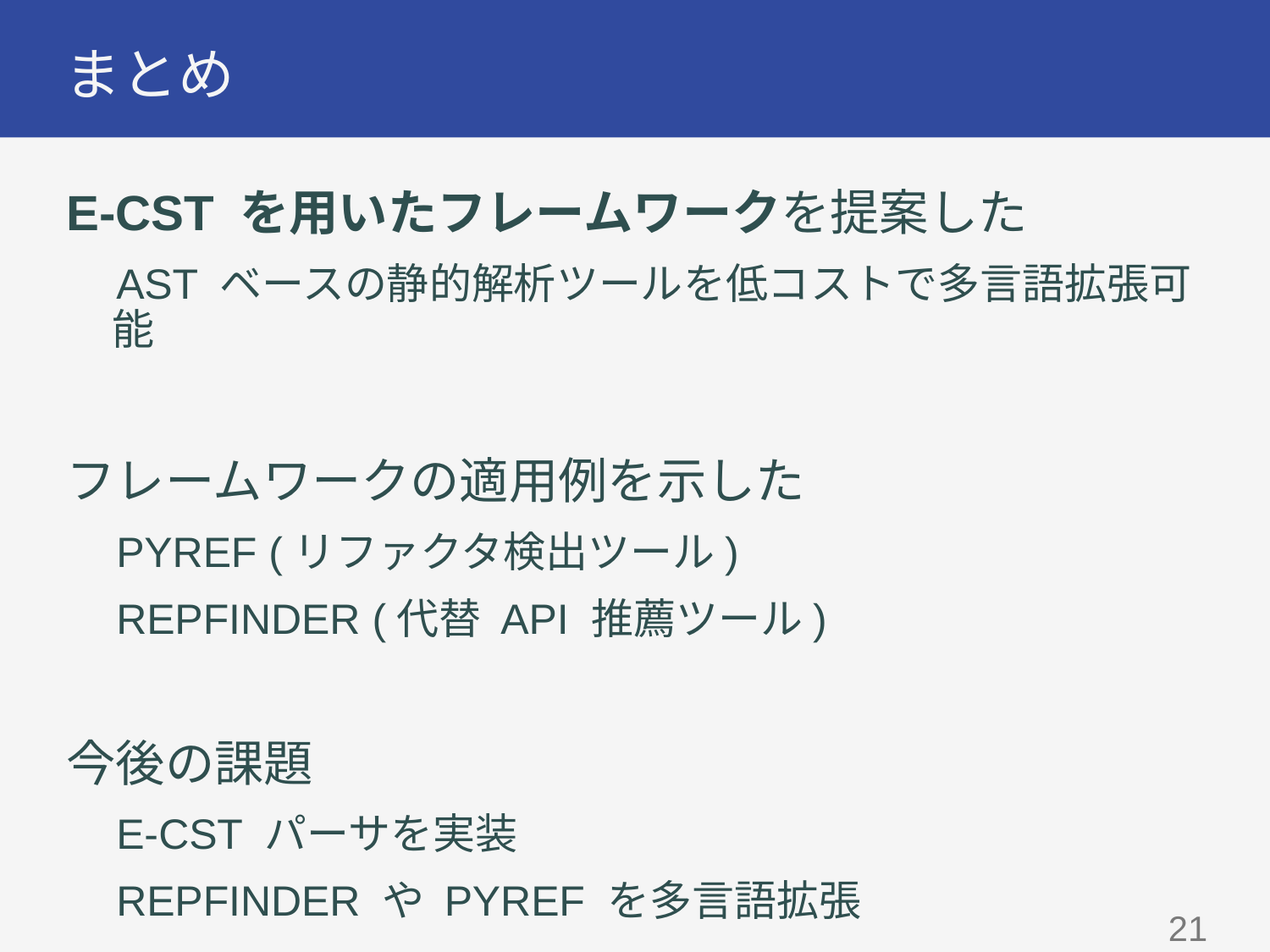

# まとめ
E-CST を用いたフレームワークを提案した
AST ベースの静的解析ツールを低コストで多言語拡張可能

フレームワークの適用例を示した
PYREF (リファクタ検出ツール)
REPFINDER (代替 API 推薦ツール)

今後の課題
E-CST パーサを実装
REPFINDER や PYREF を多言語拡張
21